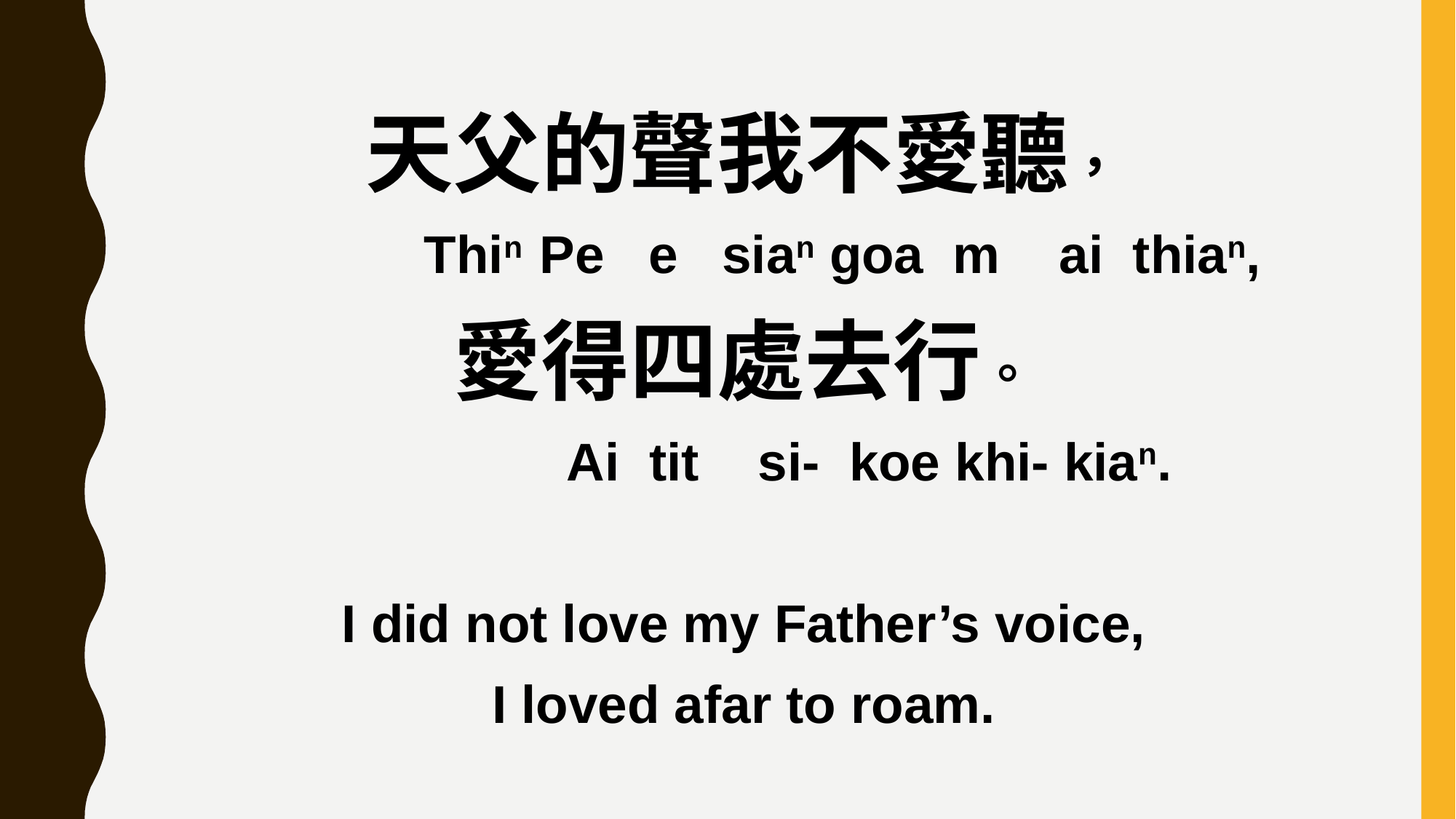

天父的聲我不愛聽，
                  Thin  Pe   e   sian goa  m    ai  thian,
愛得四處去行。
                         Ai  tit    si-  koe khi- kian.

I did not love my Father’s voice,
I loved afar to roam.